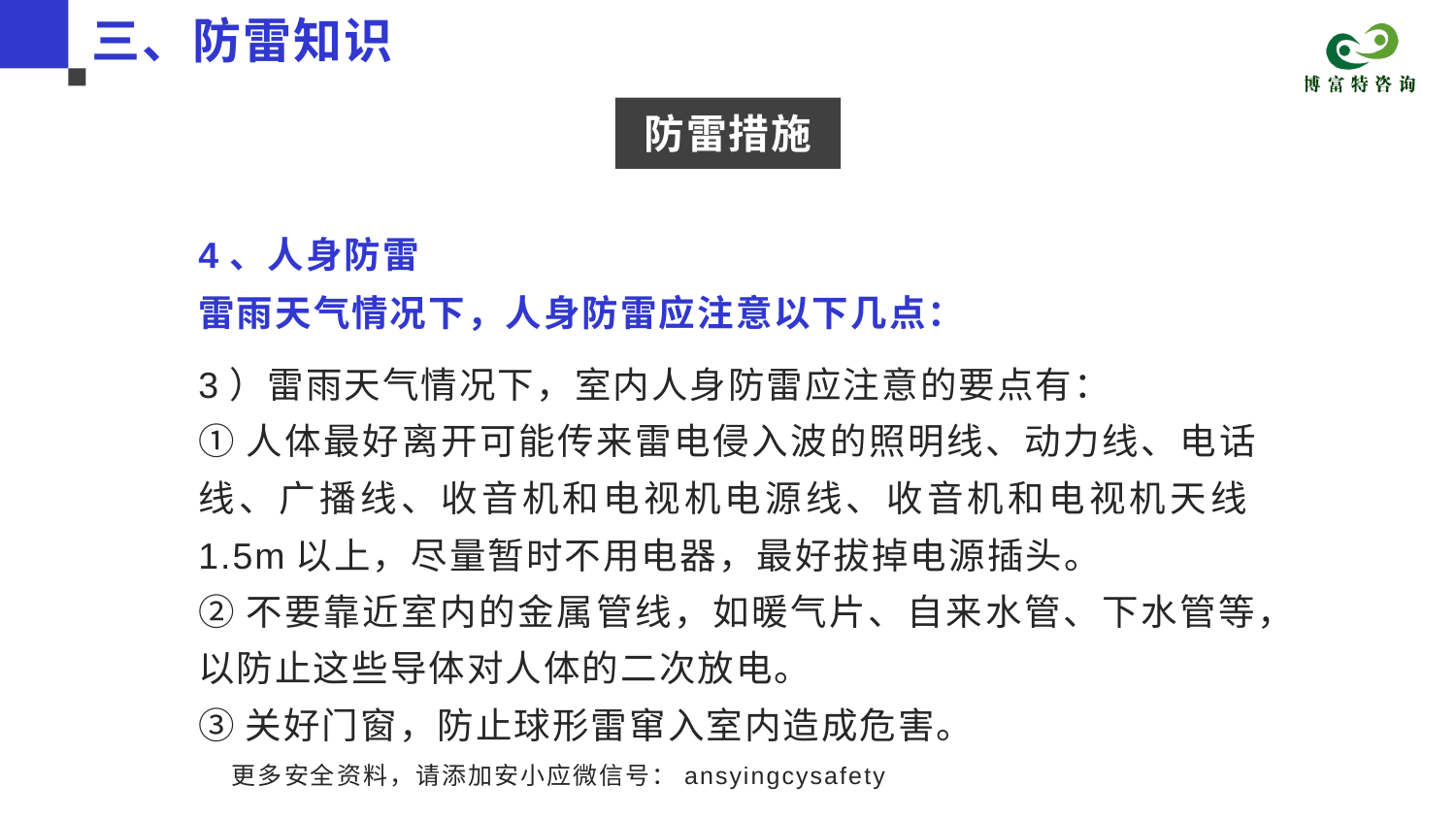

三、防雷知识
防雷措施
4、人身防雷
3）雷雨天气情况下，室内人身防雷应注意的要点有：
①人体最好离开可能传来雷电侵入波的照明线、动力线、电话线、广播线、收音机和电视机电源线、收音机和电视机天线1.5m以上，尽量暂时不用电器，最好拔掉电源插头。
②不要靠近室内的金属管线，如暖气片、自来水管、下水管等，以防止这些导体对人体的二次放电。
③关好门窗，防止球形雷窜入室内造成危害。
雷雨天气情况下，人身防雷应注意以下几点：
更多安全资料，请添加安小应微信号：ansyingcysafety